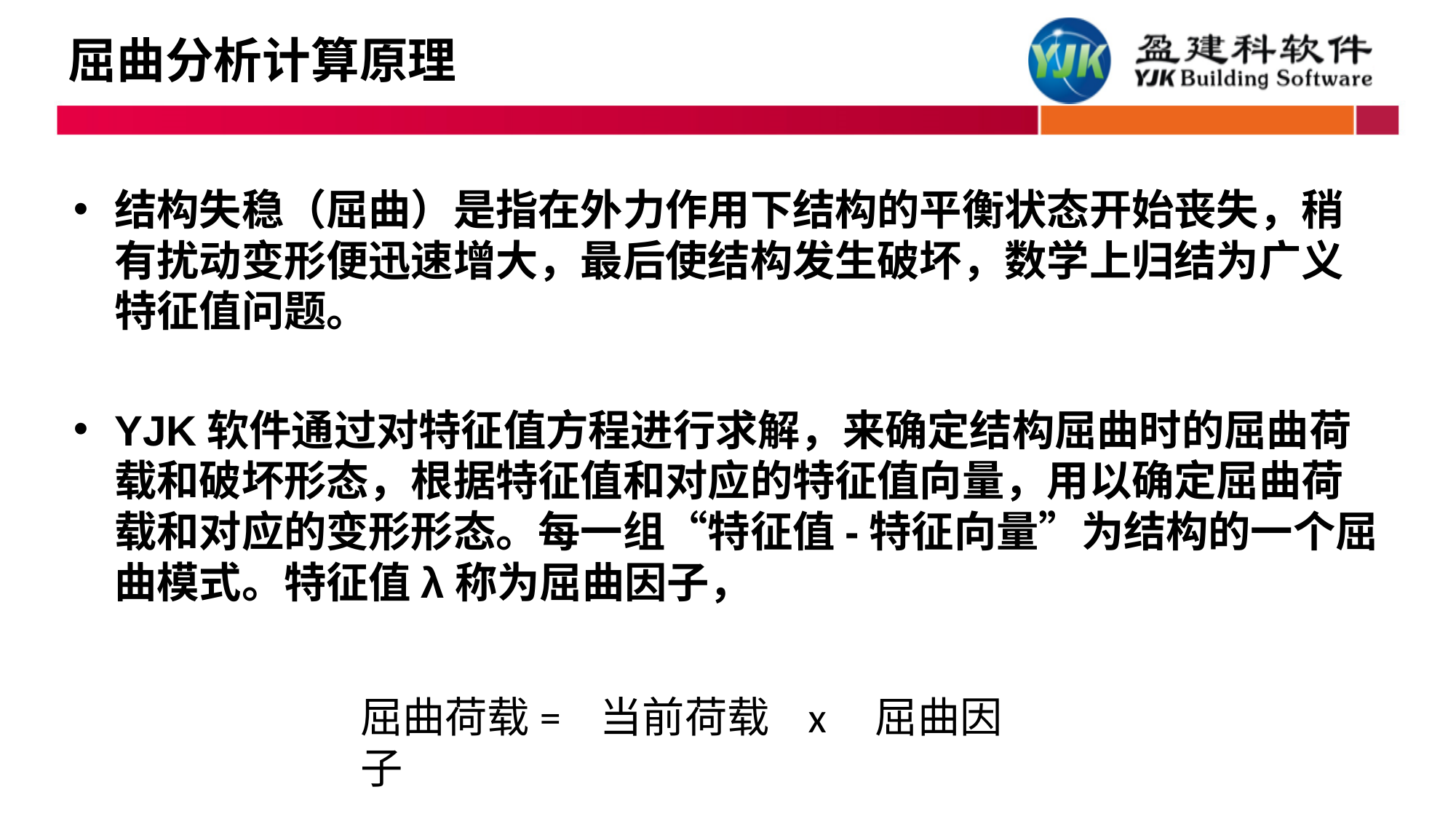

# 屈曲分析计算原理
结构失稳（屈曲）是指在外力作用下结构的平衡状态开始丧失，稍有扰动变形便迅速增大，最后使结构发生破坏，数学上归结为广义特征值问题。

YJK软件通过对特征值方程进行求解，来确定结构屈曲时的屈曲荷载和破坏形态，根据特征值和对应的特征值向量，用以确定屈曲荷载和对应的变形形态。每一组“特征值-特征向量”为结构的一个屈曲模式。特征值λ称为屈曲因子，
屈曲荷载=   当前荷载   x    屈曲因子